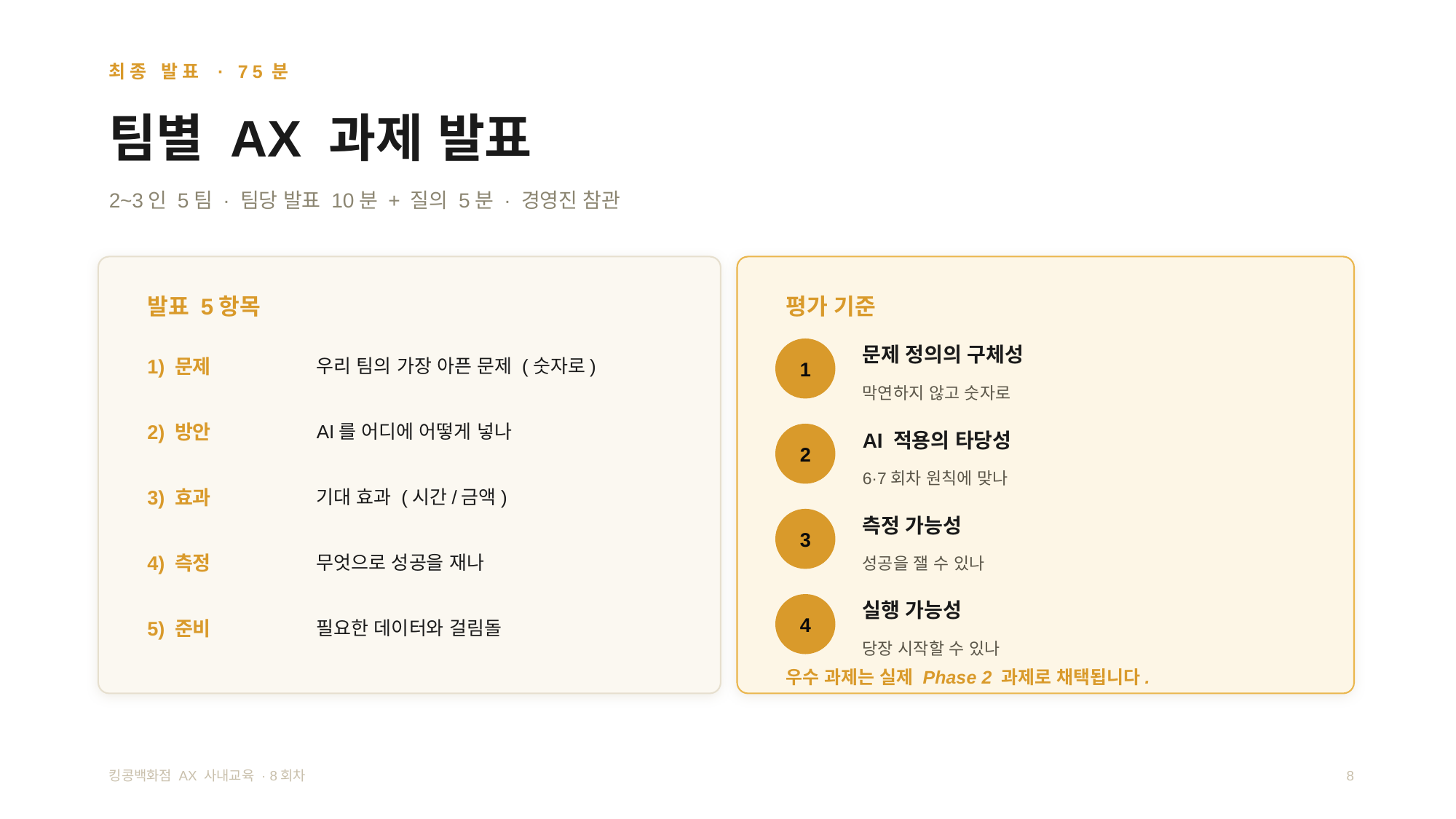

최종 발표 · 75분
팀별 AX 과제 발표
2~3인 5팀 · 팀당 발표 10분 + 질의 5분 · 경영진 참관

발표 5항목
평가 기준
문제 정의의 구체성
1) 문제
우리 팀의 가장 아픈 문제 (숫자로)

1
막연하지 않고 숫자로
2) 방안
AI를 어디에 어떻게 넣나
AI 적용의 타당성

2
6·7회차 원칙에 맞나
3) 효과
기대 효과 (시간/금액)
측정 가능성

3
4) 측정
무엇으로 성공을 재나
성공을 잴 수 있나
실행 가능성

4
5) 준비
필요한 데이터와 걸림돌
당장 시작할 수 있나
우수 과제는 실제 Phase 2 과제로 채택됩니다.
킹콩백화점 AX 사내교육 · 8회차
8